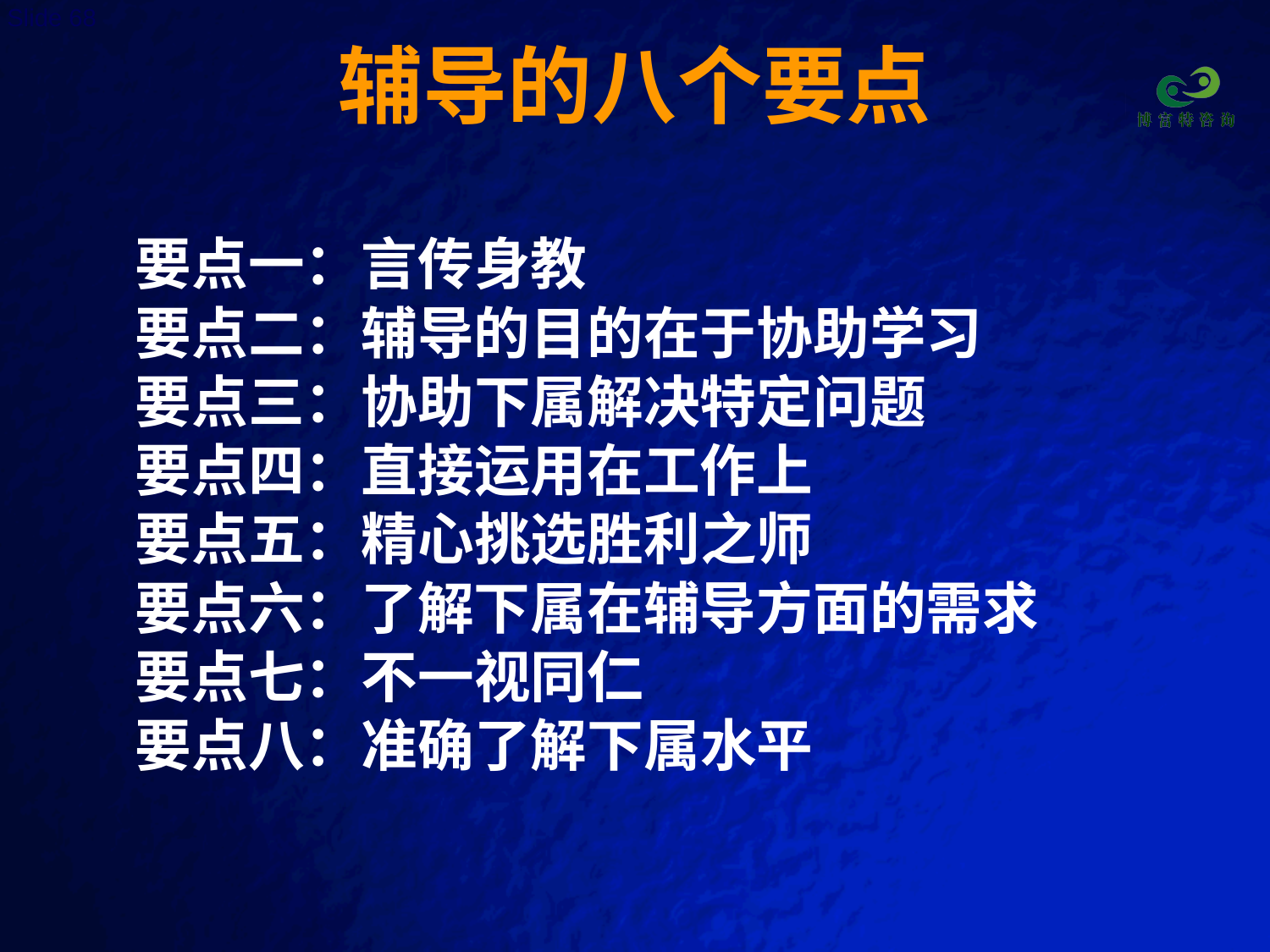

# 辅导的八个要点
要点一：言传身教
要点二：辅导的目的在于协助学习
要点三：协助下属解决特定问题
要点四：直接运用在工作上
要点五：精心挑选胜利之师
要点六：了解下属在辅导方面的需求
要点七：不一视同仁
要点八：准确了解下属水平